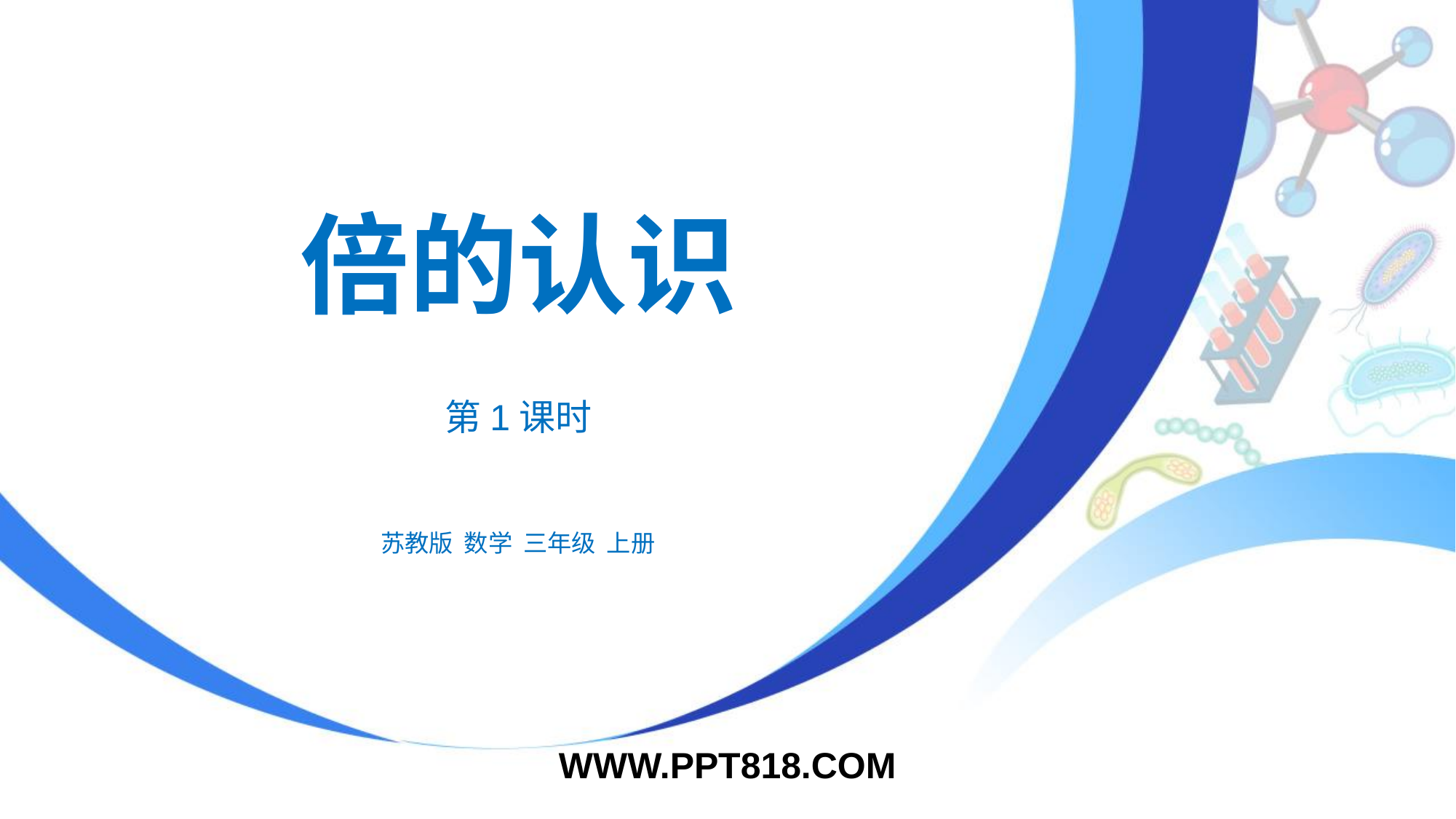

倍的认识
第1课时
苏教版  数学  三年级  上册
WWW.PPT818.COM